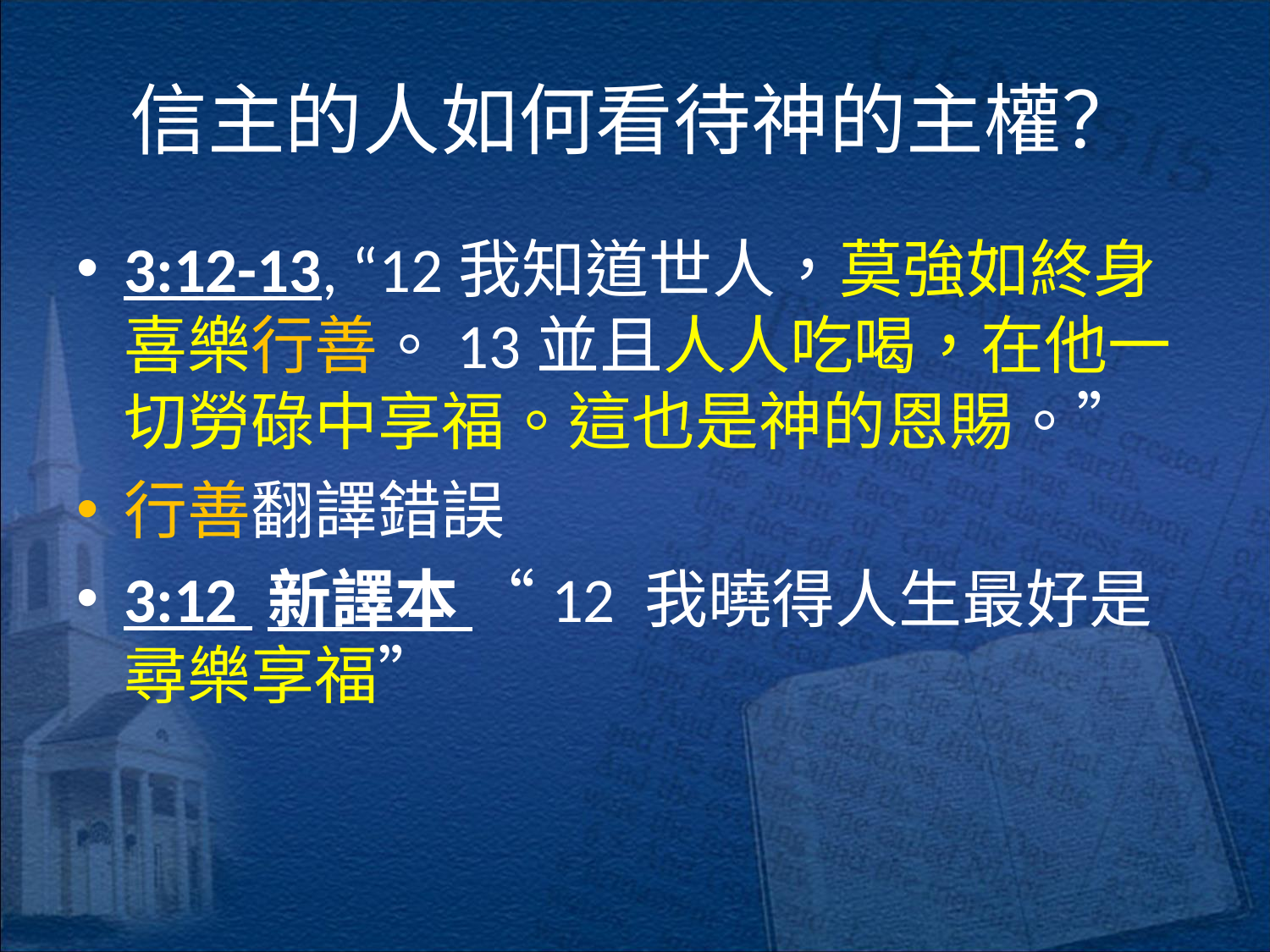

# 信主的人如何看待神的主權？
3:12-13, “12我知道世人，莫強如終身喜樂行善。13並且人人吃喝，在他一切勞碌中享福。這也是神的恩賜。”
行善翻譯錯誤
3:12 新譯本 “12 我曉得人生最好是尋樂享福”